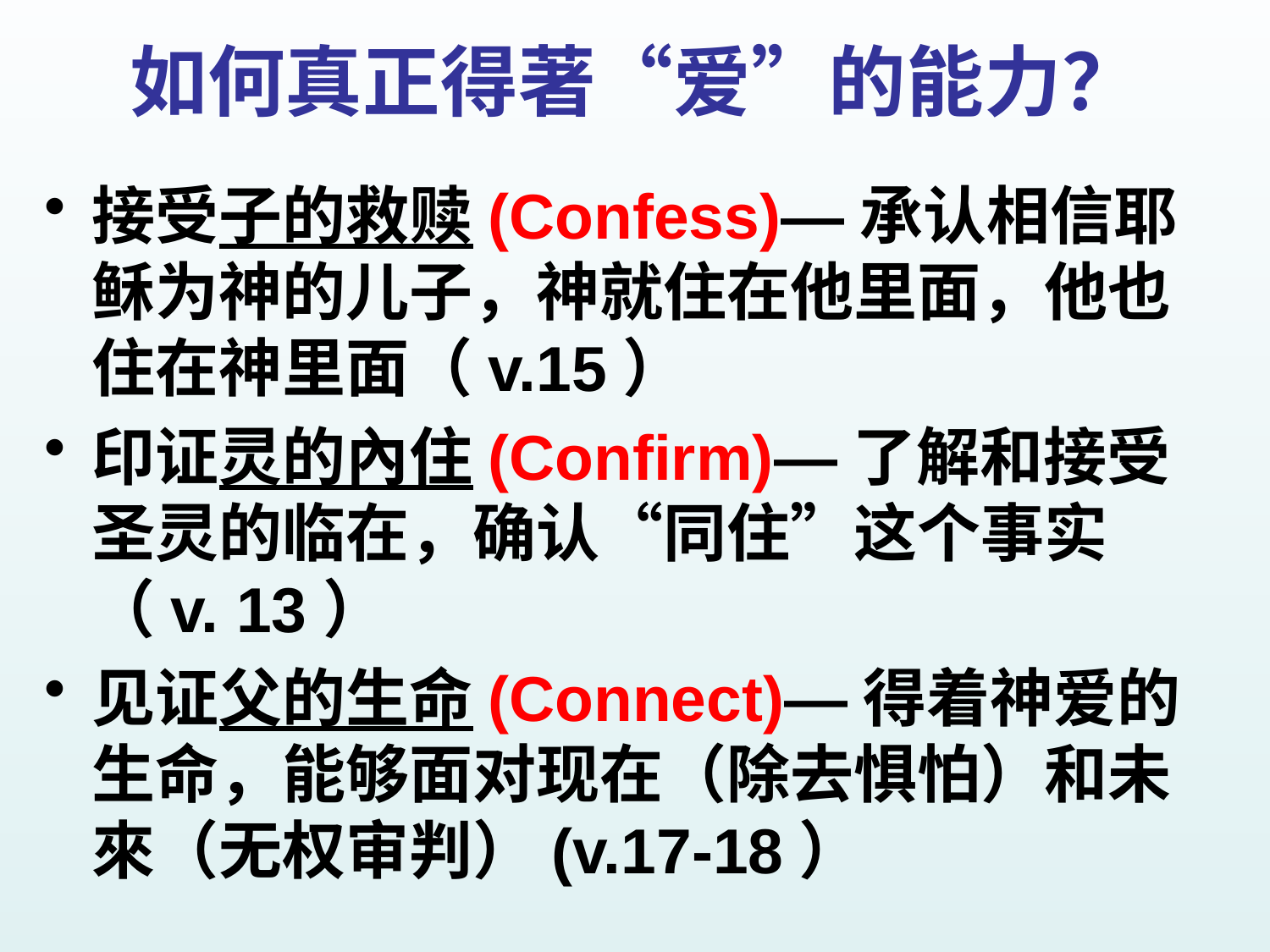

# 如何真正得著“爱”的能力？
接受子的救赎(Confess)—承认相信耶稣为神的儿子，神就住在他里面，他也住在神里面（v.15）
印证灵的內住(Confirm)—了解和接受圣灵的临在，确认“同住”这个事实（v. 13）
见证父的生命(Connect)—得着神爱的生命，能够面对现在（除去惧怕）和未來（无权审判）(v.17-18）